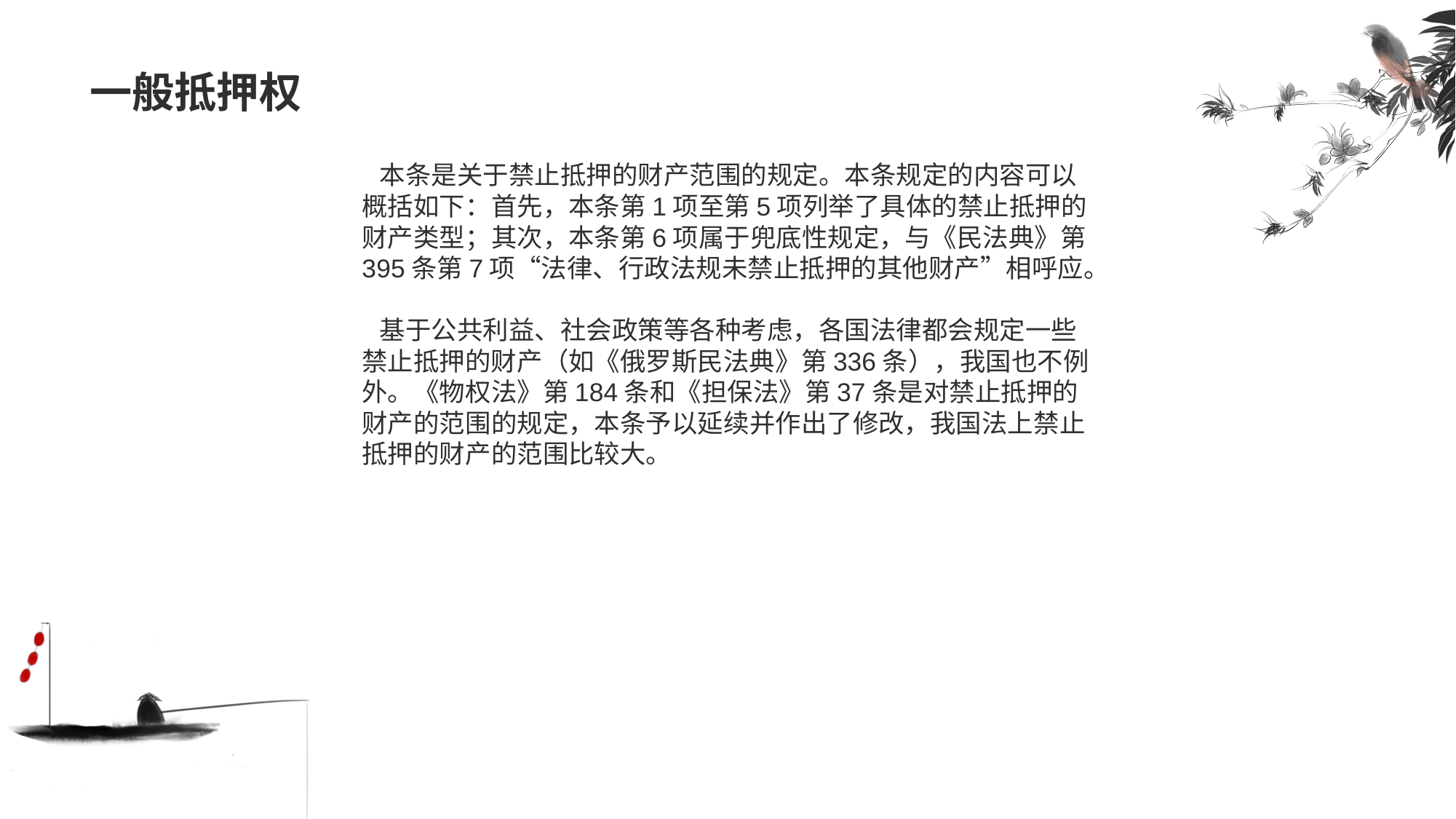

# 一般抵押权

  本条是关于禁止抵押的财产范围的规定。本条规定的内容可以概括如下：首先，本条第1项至第5项列举了具体的禁止抵押的财产类型；其次，本条第6项属于兜底性规定，与《民法典》第395条第7项“法律、行政法规未禁止抵押的其他财产”相呼应。

  基于公共利益、社会政策等各种考虑，各国法律都会规定一些禁止抵押的财产（如《俄罗斯民法典》第336条），我国也不例外。《物权法》第184条和《担保法》第37条是对禁止抵押的财产的范围的规定，本条予以延续并作出了修改，我国法上禁止抵押的财产的范围比较大。
95